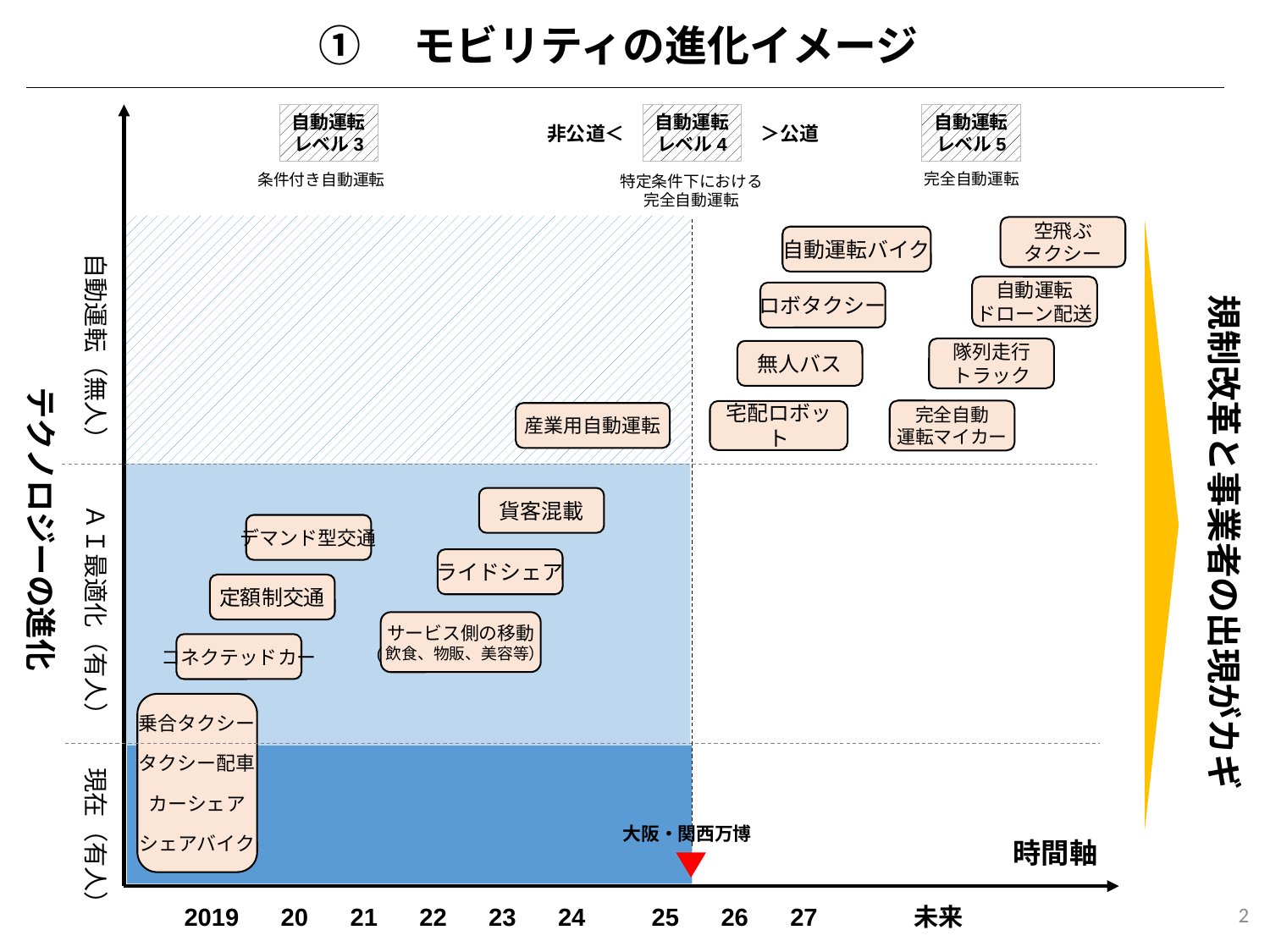

①　モビリティの進化イメージ
自動運転
レベル3
自動運転
レベル4
自動運転
レベル5
非公道＜
＞公道
完全自動運転
条件付き自動運転
特定条件下における
完全自動運転

空飛ぶ
タクシー
自動運転バイク
自動運転（無人）
自動運転
ドローン配送
ロボタクシー
規制改革と事業者の出現がカギ
隊列走行
トラック
無人バス
テクノロジーの進化
完全自動
運転マイカー
宅配ロボット
産業用自動運転

貨客混載
ＡＩ最適化（有人）

デマンド型交通
ライドシェア
定額制交通
サービス側の移動
(飲食、物販、美容等）
コネクテッドカー
乗合タクシー

タクシー配車

カーシェア

シェアバイク

現在（有人）
大阪・関西万博
時間軸

2
2019      20      21      22      23      24　     25      26      27     　　 未来